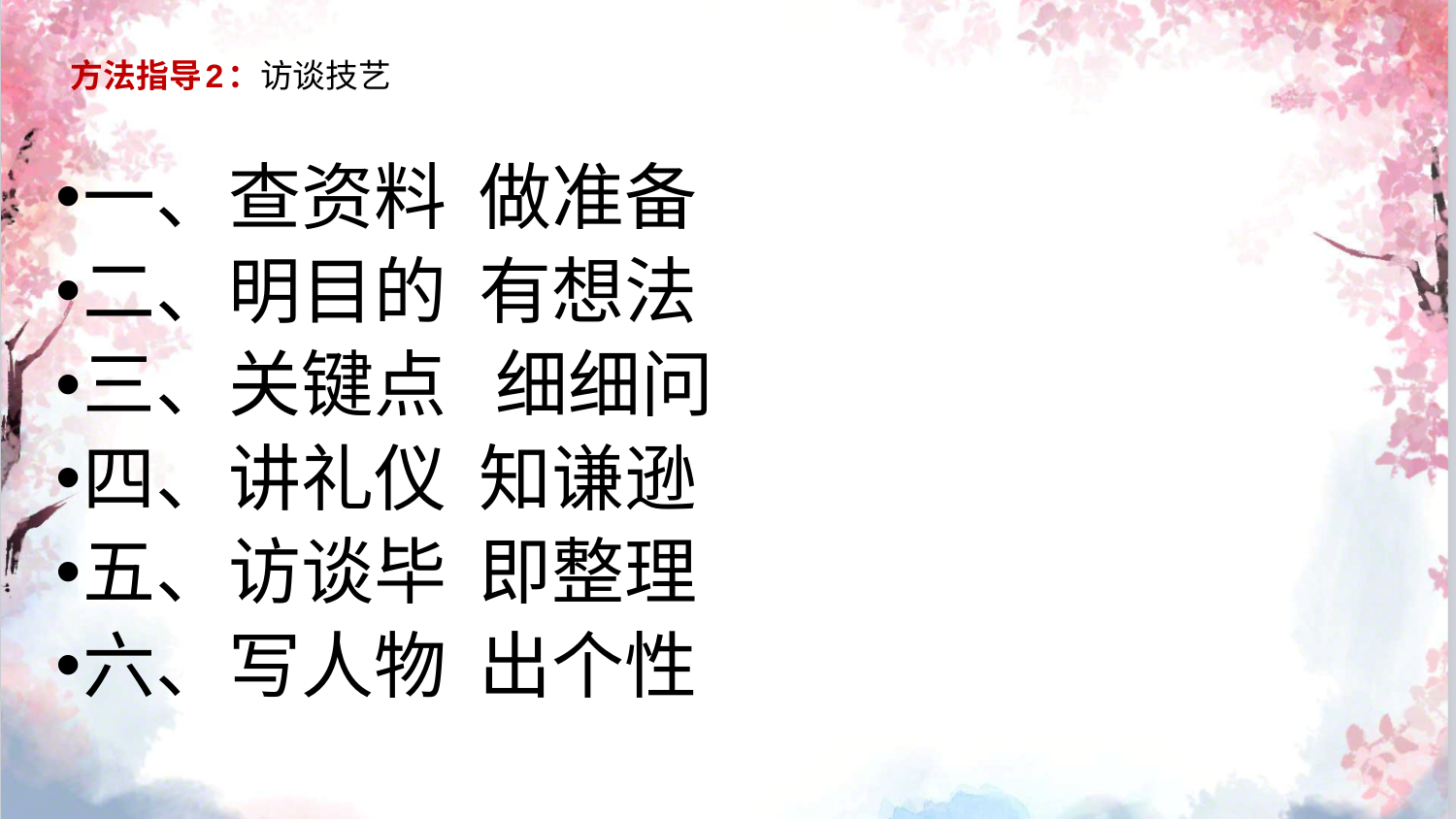

# 方法指导2：访谈技艺
一、查资料  做准备
二、明目的  有想法
三、关键点   细细问
四、讲礼仪  知谦逊
五、访谈毕  即整理
六、写人物  出个性